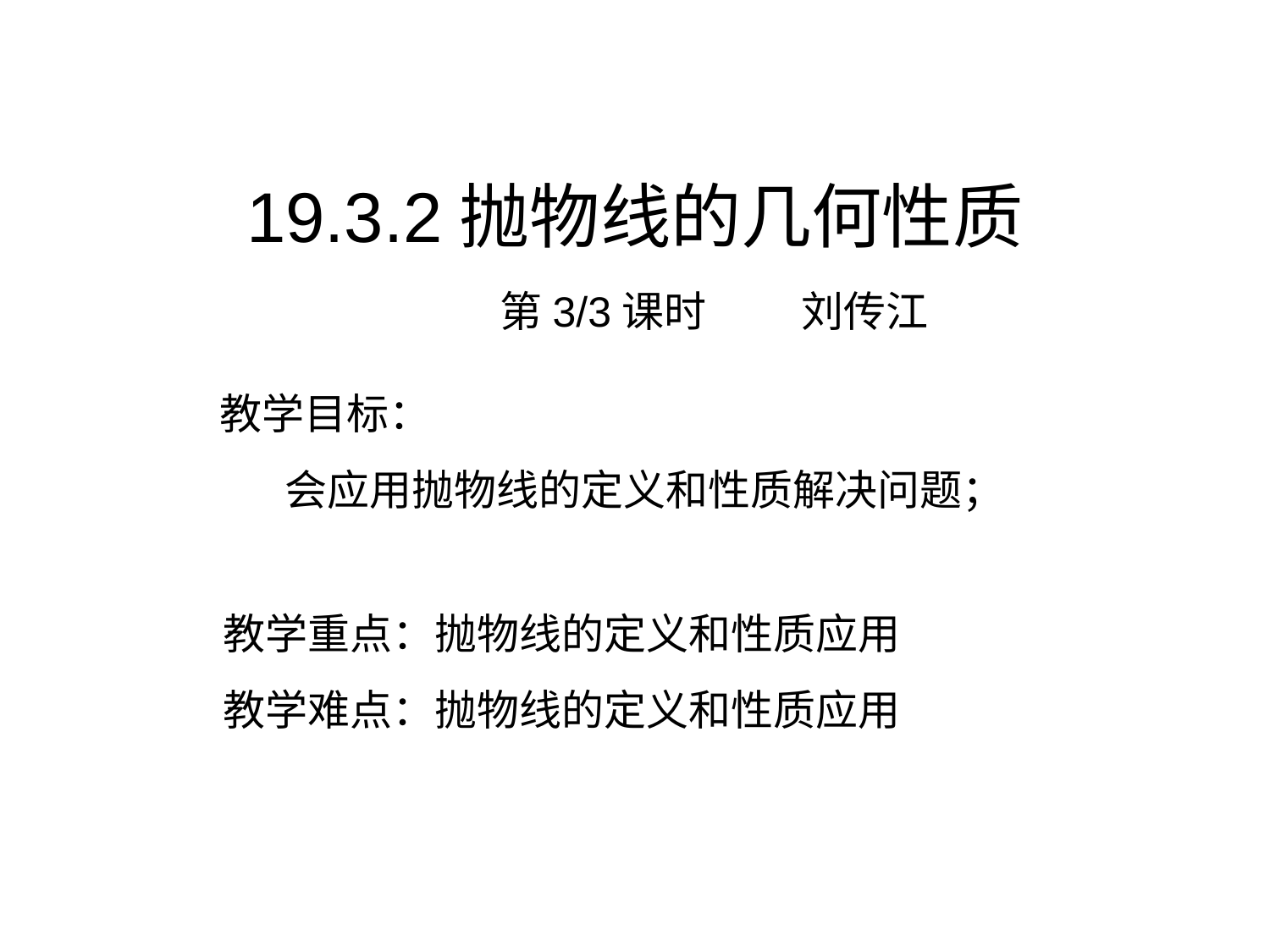

# 19.3.2抛物线的几何性质 第3/3课时          刘传江
教学目标：
        会应用抛物线的定义和性质解决问题；
教学重点：抛物线的定义和性质应用
教学难点：抛物线的定义和性质应用